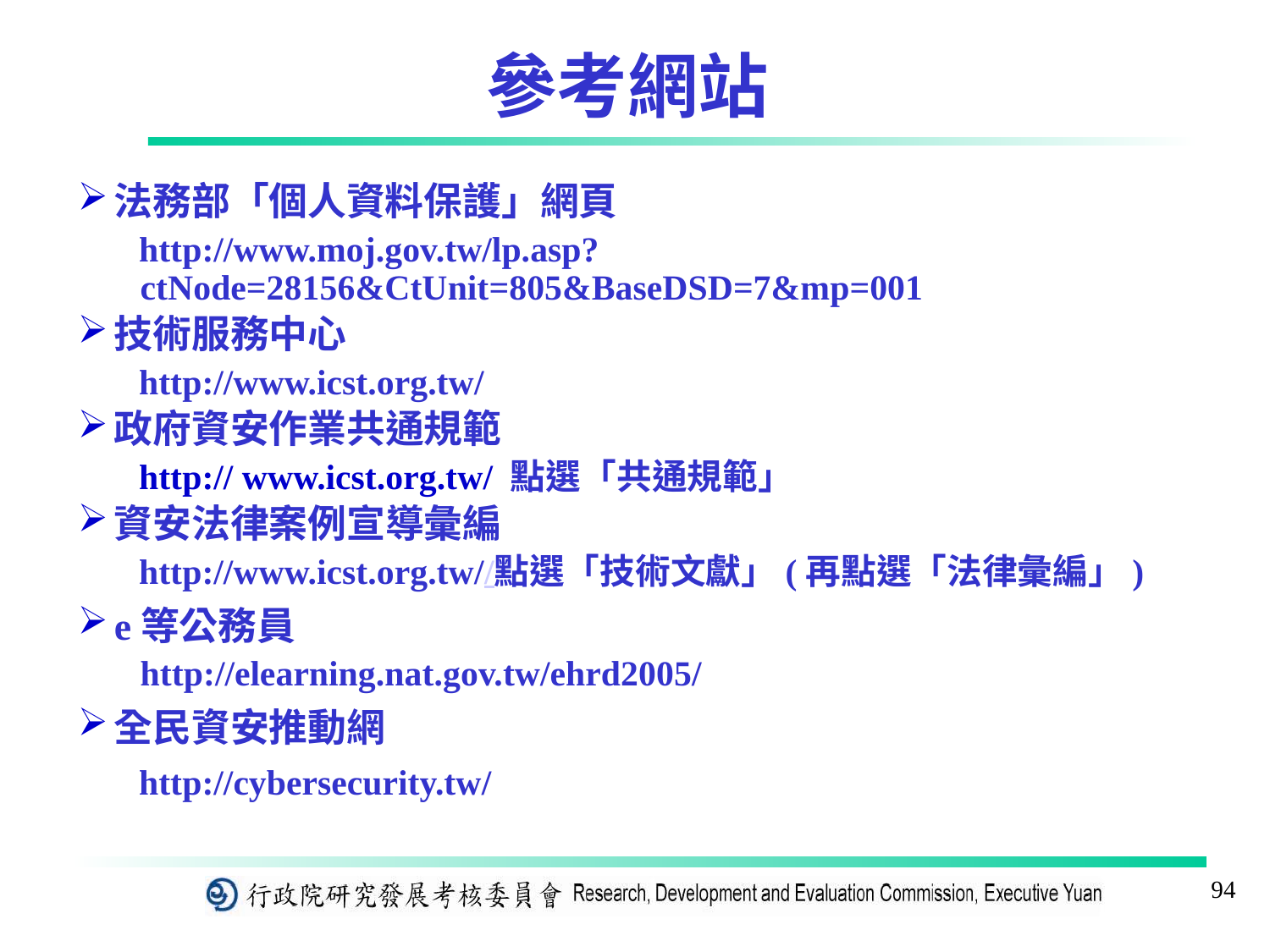

# 參考網站
法務部「個人資料保護」網頁
http://www.moj.gov.tw/lp.asp?ctNode=28156&CtUnit=805&BaseDSD=7&mp=001
技術服務中心
http://www.icst.org.tw/
政府資安作業共通規範
http:// www.icst.org.tw/ 點選「共通規範」
資安法律案例宣導彙編
http://www.icst.org.tw//點選「技術文獻」(再點選「法律彙編」)
e等公務員
	http://elearning.nat.gov.tw/ehrd2005/
全民資安推動網
http://cybersecurity.tw/
94